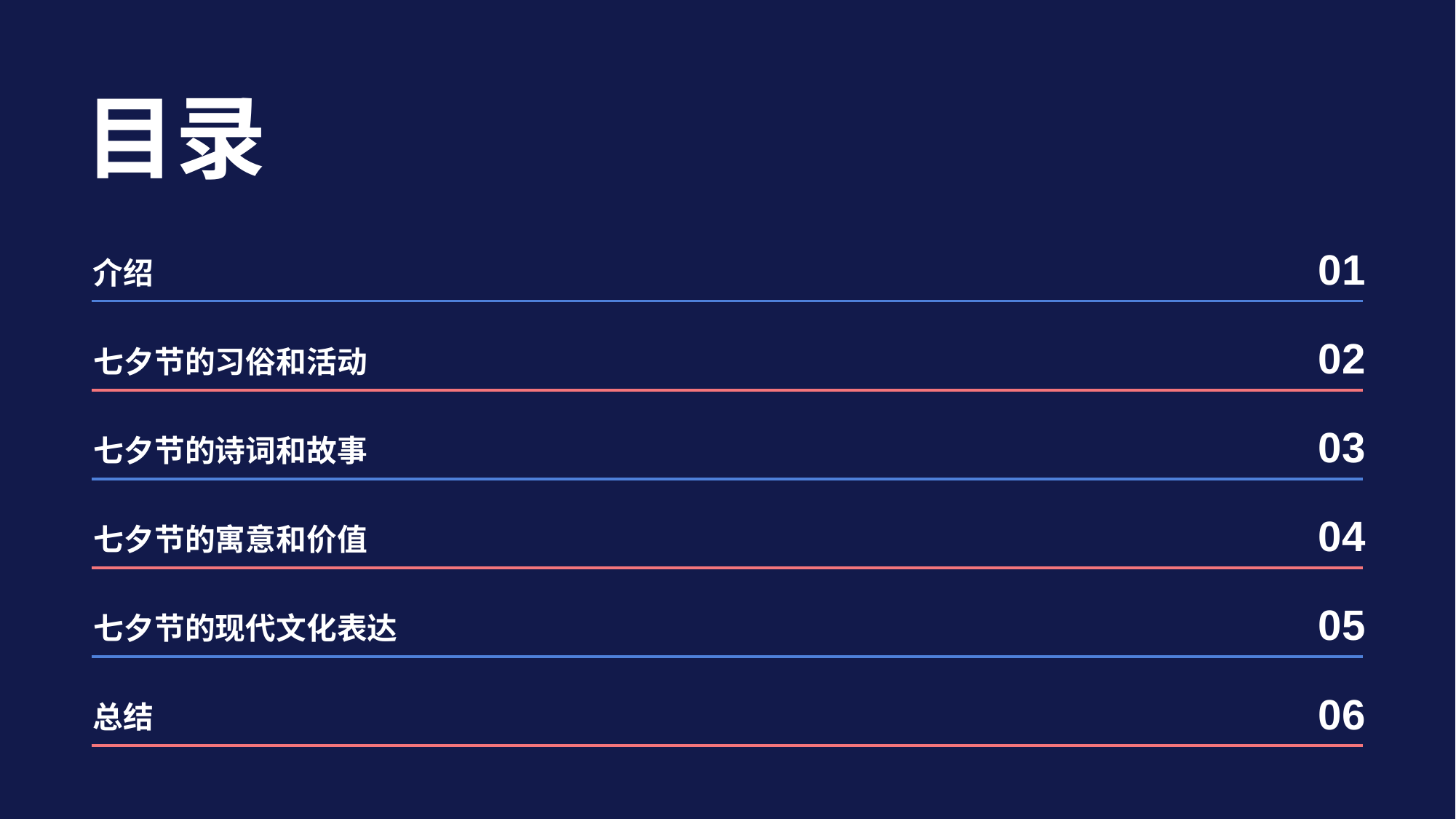

目录
01
介绍
02
七夕节的习俗和活动
03
七夕节的诗词和故事
04
七夕节的寓意和价值
05
七夕节的现代文化表达
06
总结